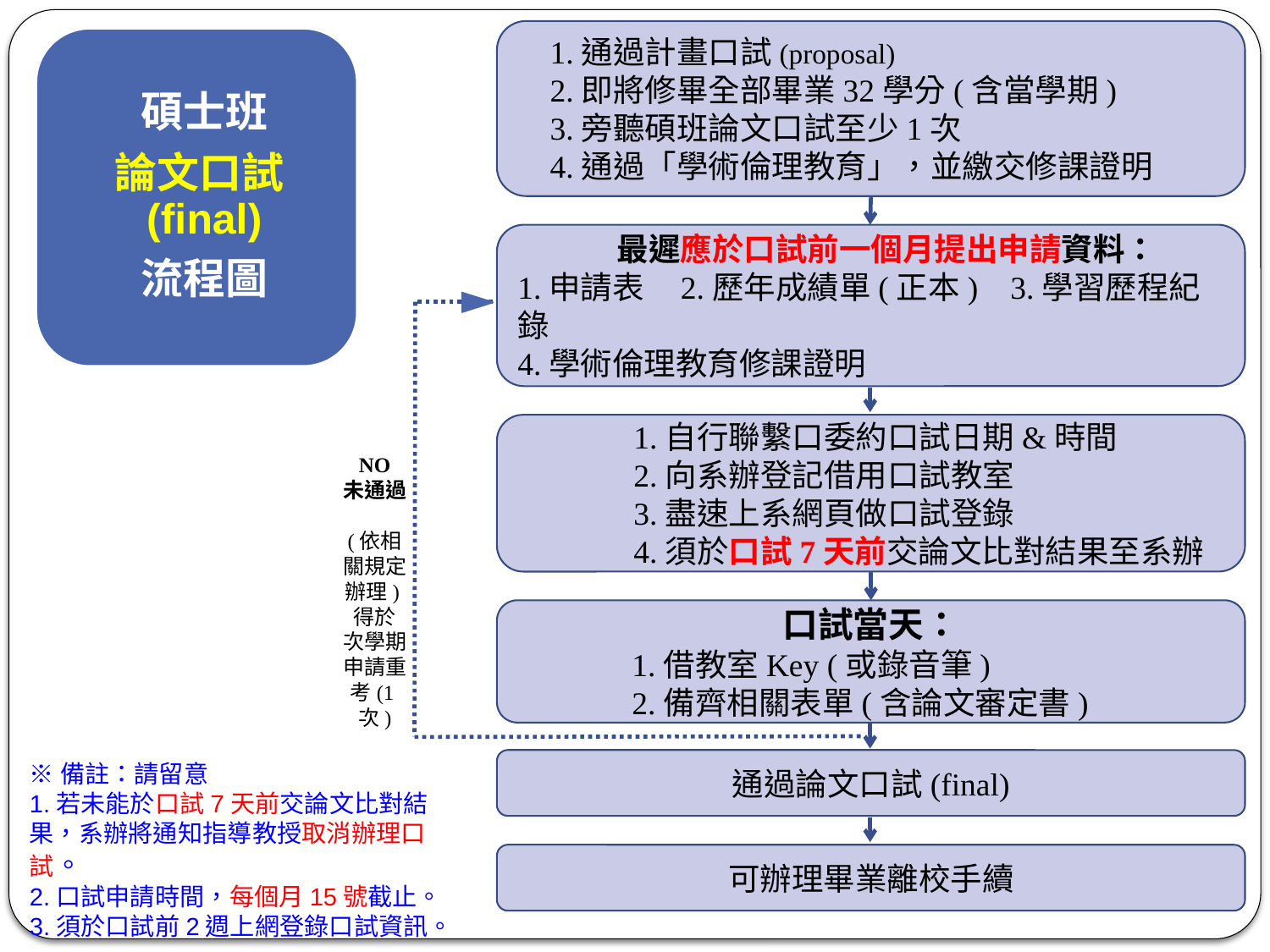

1.通過計畫口試(proposal)
2.即將修畢全部畢業32學分(含當學期)
3.旁聽碩班論文口試至少1次
4.通過「學術倫理教育」，並繳交修課證明
最遲應於口試前一個月提出申請資料：
1.申請表    2.歷年成績單(正本)    3.學習歷程紀錄
4.學術倫理教育修課證明

1.自行聯繫口委約口試日期&時間
2.向系辦登記借用口試教室
3.盡速上系網頁做口試登錄
4.須於口試7天前交論文比對結果至系辦
口試當天：
1.借教室Key (或錄音筆)
2.備齊相關表單(含論文審定書)
通過論文口試(final)
可辦理畢業離校手續
NO
未通過

(依相關規定辦理)得於
次學期申請重考(1次)
碩士班
論文口試(final)
流程圖
※備註：請留意
1.若未能於口試7天前交論文比對結果，系辦將通知指導教授取消辦理口試。
2.口試申請時間，每個月15號截止。
3.須於口試前2週上網登錄口試資訊。